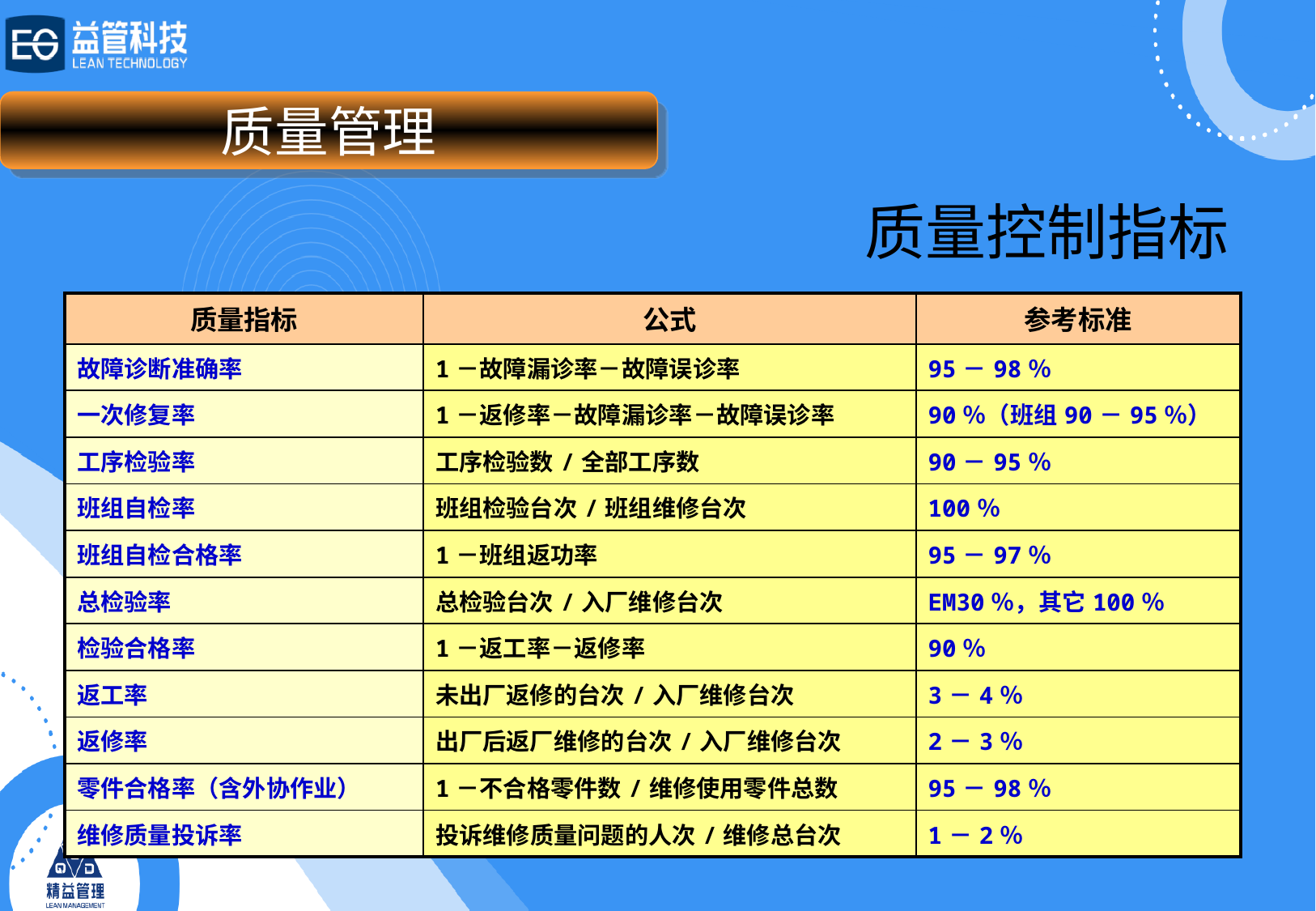

质量管理
# 质量控制指标
| 质量指标 | 公式 | 参考标准 |
| --- | --- | --- |
| 故障诊断准确率 | 1－故障漏诊率－故障误诊率 | 95－98％ |
| 一次修复率 | 1－返修率－故障漏诊率－故障误诊率 | 90％（班组90－95％） |
| 工序检验率 | 工序检验数/全部工序数 | 90－95％ |
| 班组自检率 | 班组检验台次/班组维修台次 | 100％ |
| 班组自检合格率 | 1－班组返功率 | 95－97％ |
| 总检验率 | 总检验台次/入厂维修台次 | EM30％，其它100％ |
| 检验合格率 | 1－返工率－返修率 | 90％ |
| 返工率 | 未出厂返修的台次/入厂维修台次 | 3－4％ |
| 返修率 | 出厂后返厂维修的台次/入厂维修台次 | 2－3％ |
| 零件合格率（含外协作业） | 1－不合格零件数/维修使用零件总数 | 95－98％ |
| 维修质量投诉率 | 投诉维修质量问题的人次/维修总台次 | 1－2％ |